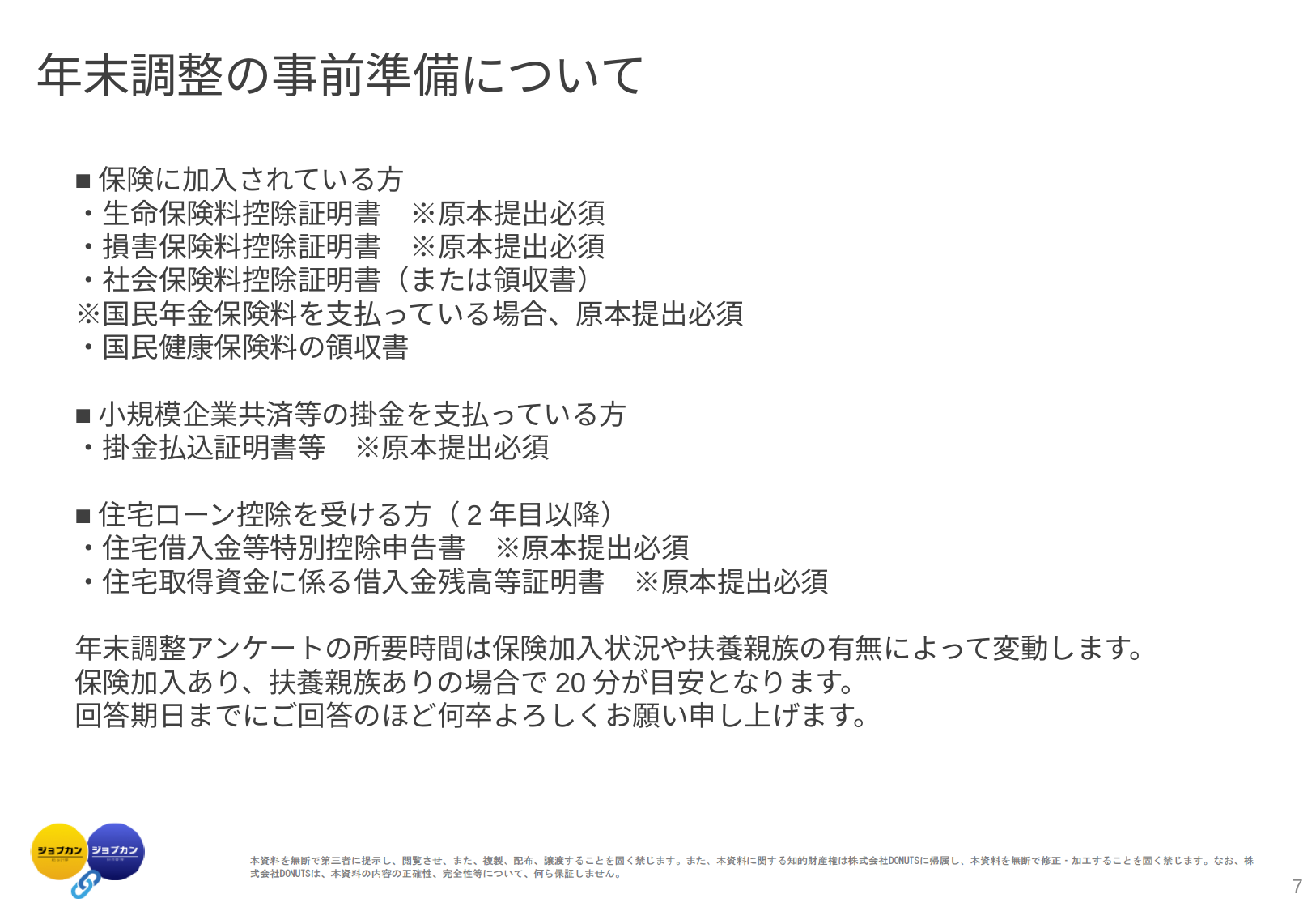

年末調整の事前準備について
■保険に加入されている方
・生命保険料控除証明書　※原本提出必須
・損害保険料控除証明書　※原本提出必須
・社会保険料控除証明書（または領収書）
※国民年金保険料を支払っている場合、原本提出必須
・国民健康保険料の領収書

■小規模企業共済等の掛金を支払っている方
・掛金払込証明書等　※原本提出必須

■住宅ローン控除を受ける方（2年目以降）
・住宅借入金等特別控除申告書　※原本提出必須
・住宅取得資金に係る借入金残高等証明書　※原本提出必須

年末調整アンケートの所要時間は保険加入状況や扶養親族の有無によって変動します。
保険加入あり、扶養親族ありの場合で20分が目安となります。
回答期日までにご回答のほど何卒よろしくお願い申し上げます。

7